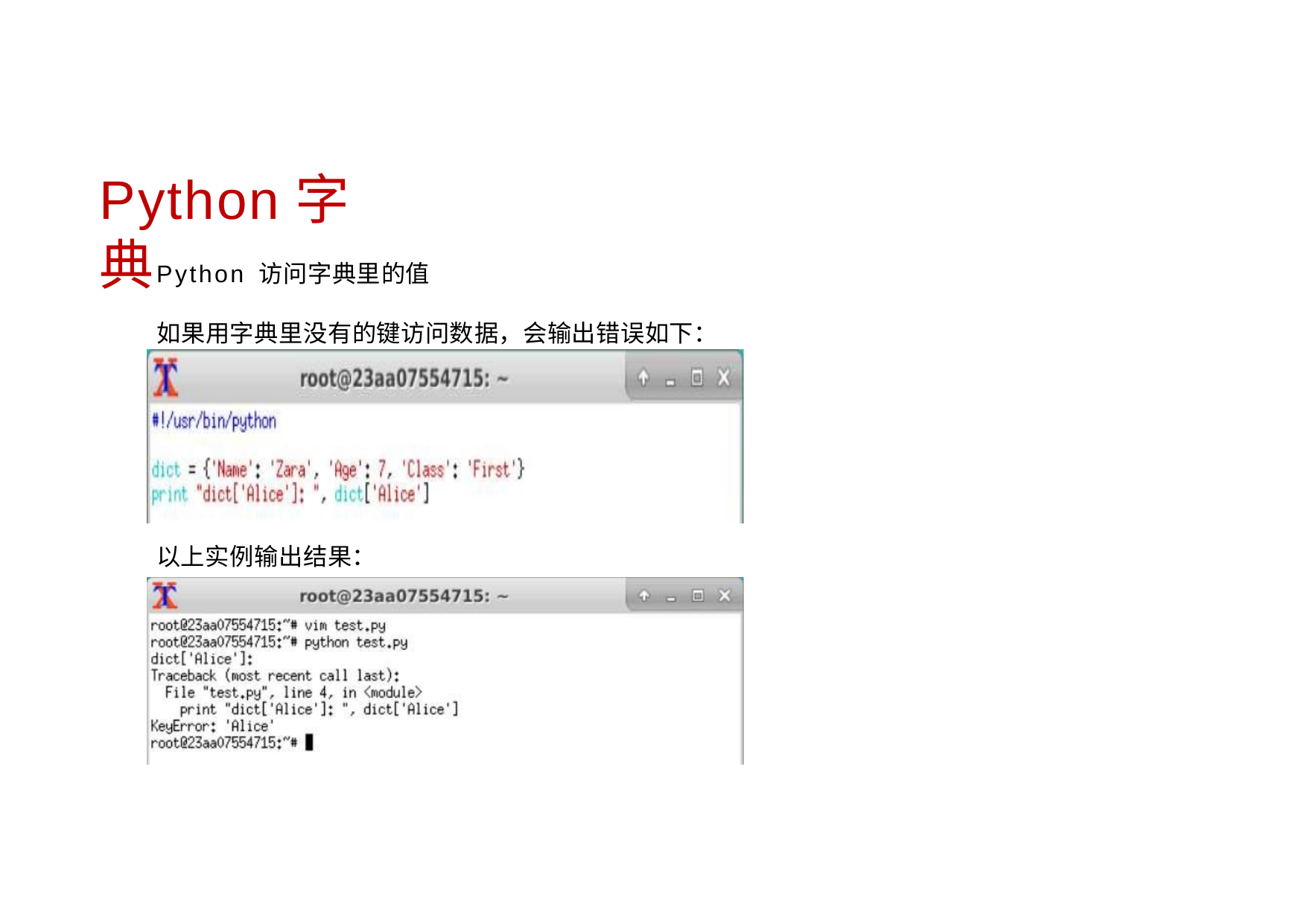

# Python字典
Python 访问字典里的值

如果用字典里没有的键访问数据，会输出错误如下：

以上实例输出结果：